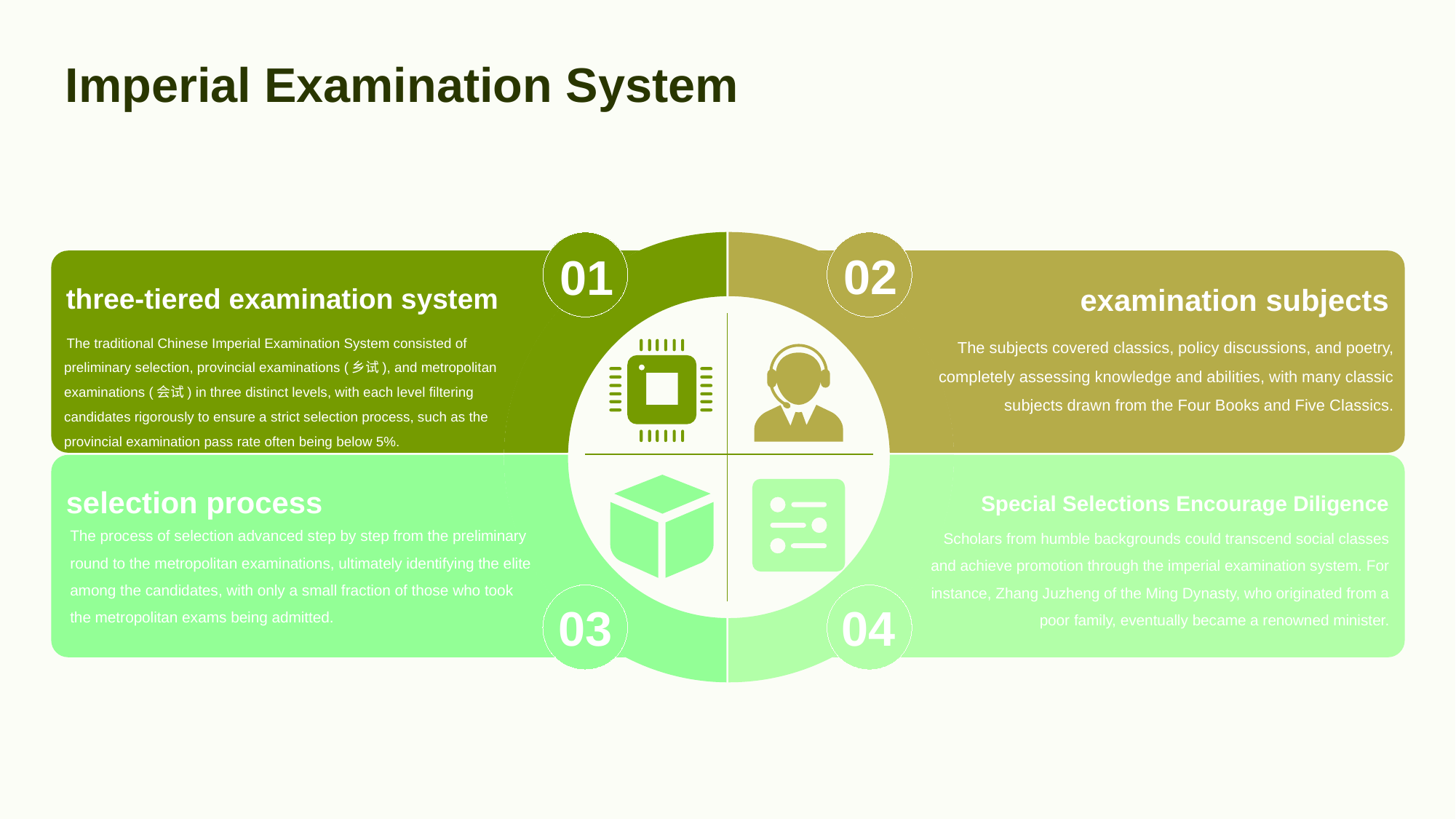

Imperial Examination System

02
01

three-tiered examination system
examination subjects
 The traditional Chinese Imperial Examination System consisted of preliminary selection, provincial examinations (乡试), and metropolitan examinations (会试) in three distinct levels, with each level filtering candidates rigorously to ensure a strict selection process, such as the provincial examination pass rate often being below 5%.
The subjects covered classics, policy discussions, and poetry, completely assessing knowledge and abilities, with many classic subjects drawn from the Four Books and Five Classics.

selection process

Special Selections Encourage Diligence
The process of selection advanced step by step from the preliminary round to the metropolitan examinations, ultimately identifying the elite among the candidates, with only a small fraction of those who took the metropolitan exams being admitted.
Scholars from humble backgrounds could transcend social classes and achieve promotion through the imperial examination system. For instance, Zhang Juzheng of the Ming Dynasty, who originated from a poor family, eventually became a renowned minister.

04
03